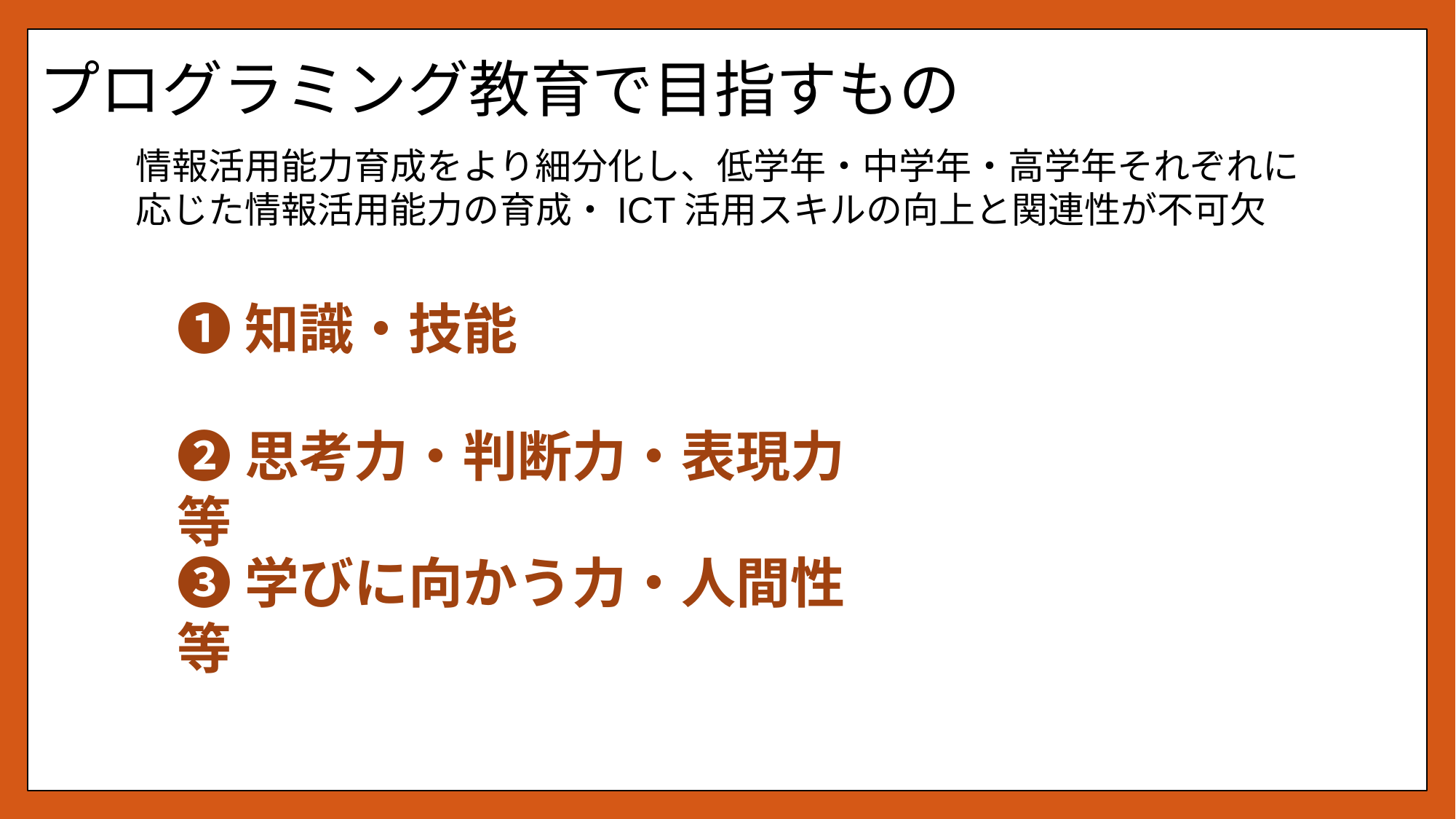

# プログラミング教育で目指すもの
情報活用能力育成をより細分化し、低学年・中学年・高学年それぞれに応じた情報活用能力の育成・ICT活用スキルの向上と関連性が不可欠
❶知識・技能
❷思考力・判断力・表現力等
❸学びに向かう力・人間性等